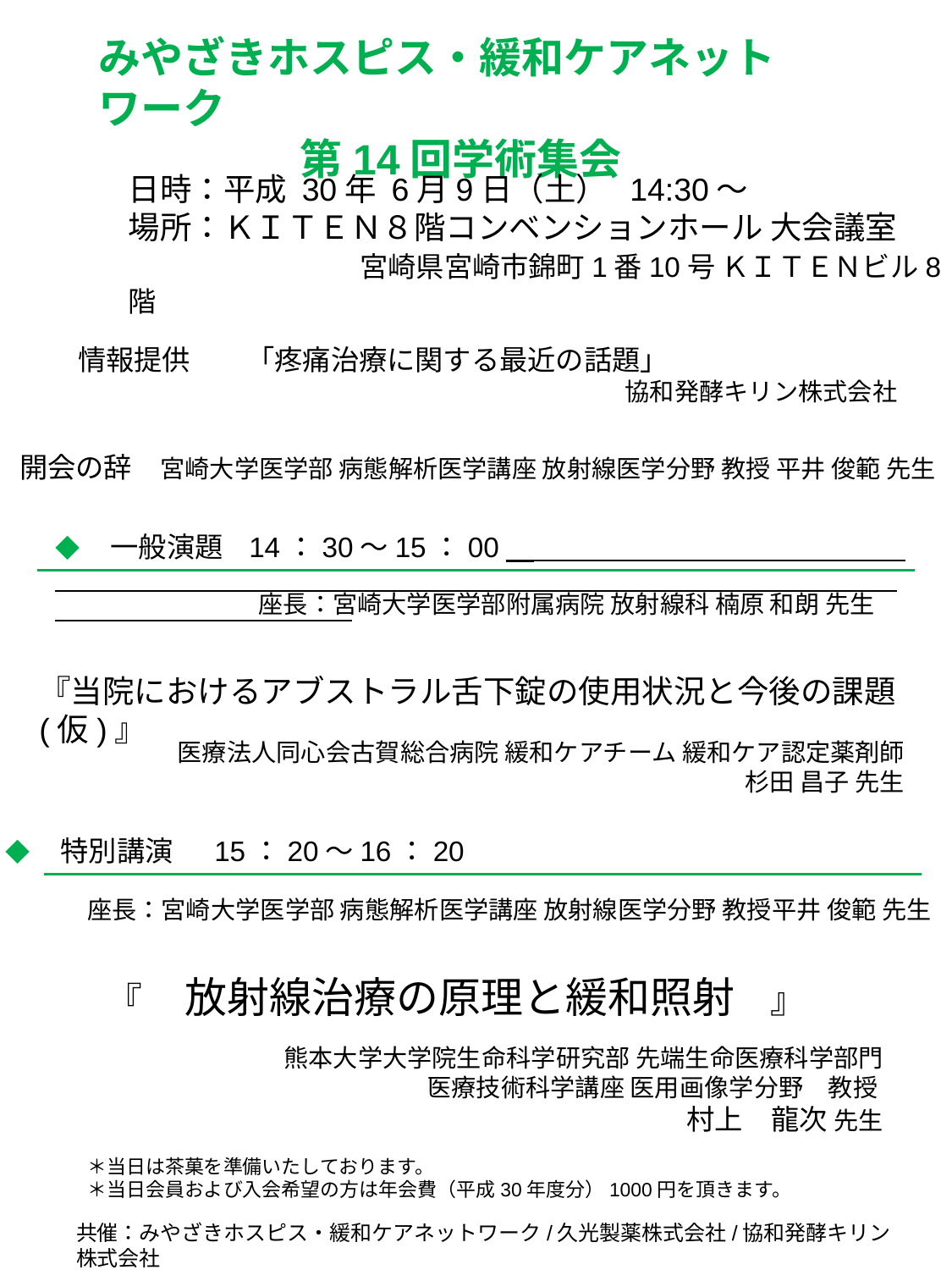

みやざきホスピス・緩和ケアネットワーク
第14回学術集会
日時：平成 30年 6月9日（土）  14:30～
場所：ＫＩＴＥＮ８階コンベンションホール 大会議室
　　　　　　　　　　宮崎県宮崎市錦町1番10号 ＫＩＴＥＮビル8階
情報提供　　「疼痛治療に関する最近の話題」
協和発酵キリン株式会社
開会の辞　宮崎大学医学部 病態解析医学講座 放射線医学分野 教授 平井 俊範 先生
◆　一般演題   14：30～15：00
座長：宮崎大学医学部附属病院 放射線科 楠原 和朗 先生
『当院におけるアブストラル舌下錠の使用状況と今後の課題(仮)』
医療法人同心会古賀総合病院 緩和ケアチーム 緩和ケア認定薬剤師
杉田 昌子 先生
◆　特別講演　 15：20～16：20
座長：宮崎大学医学部 病態解析医学講座 放射線医学分野 教授平井 俊範 先生

『　放射線治療の原理と緩和照射　』
熊本大学大学院生命科学研究部 先端生命医療科学部門
医療技術科学講座 医用画像学分野　教授
村上　龍次 先生
＊当日は茶菓を準備いたしております。
＊当日会員および入会希望の方は年会費（平成30年度分）1000円を頂きます。

共催：みやざきホスピス・緩和ケアネットワーク/久光製薬株式会社/協和発酵キリン株式会社